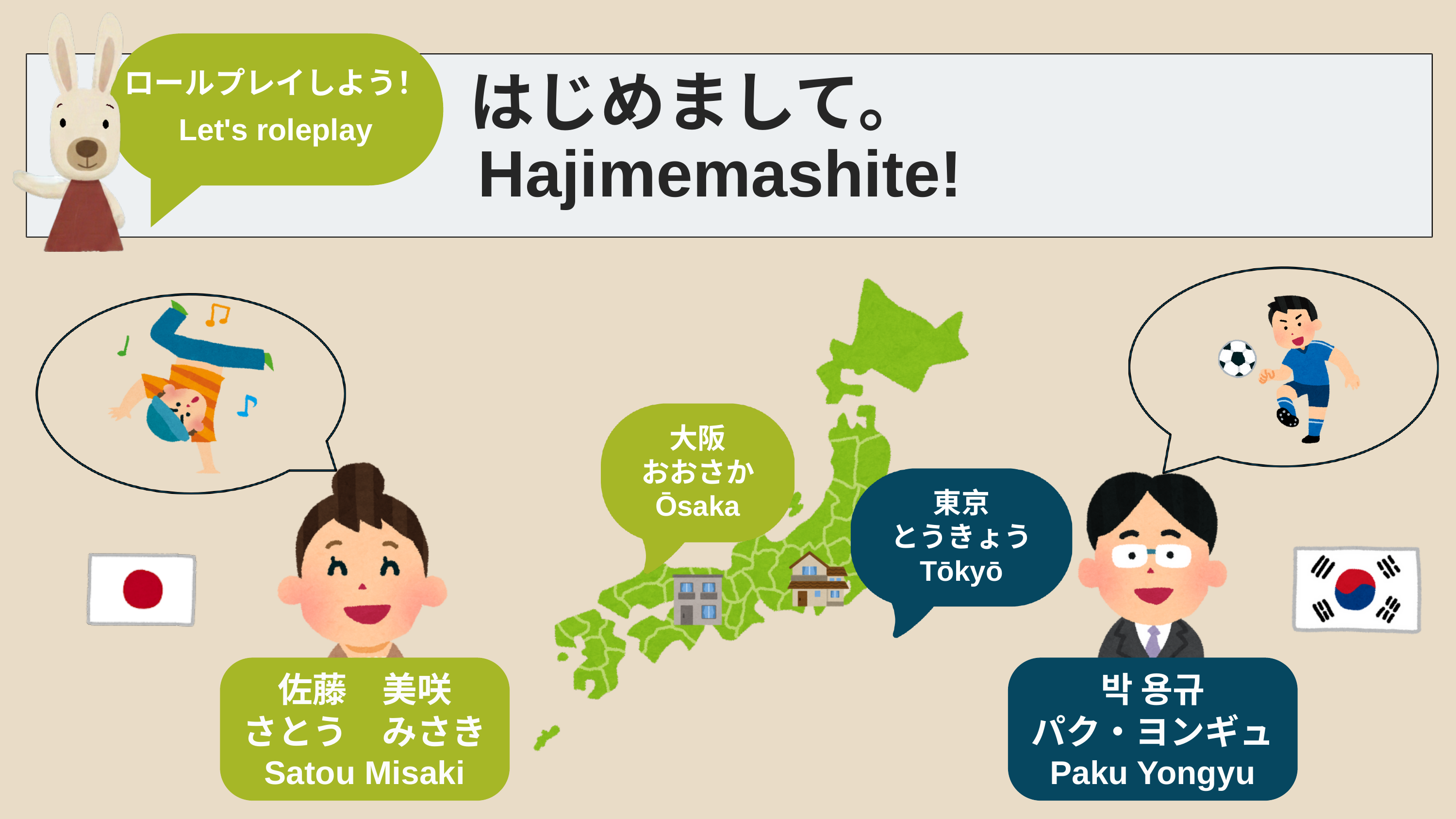

ロールプレイしよう！
Let's roleplay

はじめまして。
Hajimemashite!

大阪
おおさか
Ōsaka

東京
とうきょう
Tōkyō

佐藤　美咲
さとう　みさき
Satou Misaki

박 용규
パク・ヨンギュ
Paku Yongyu